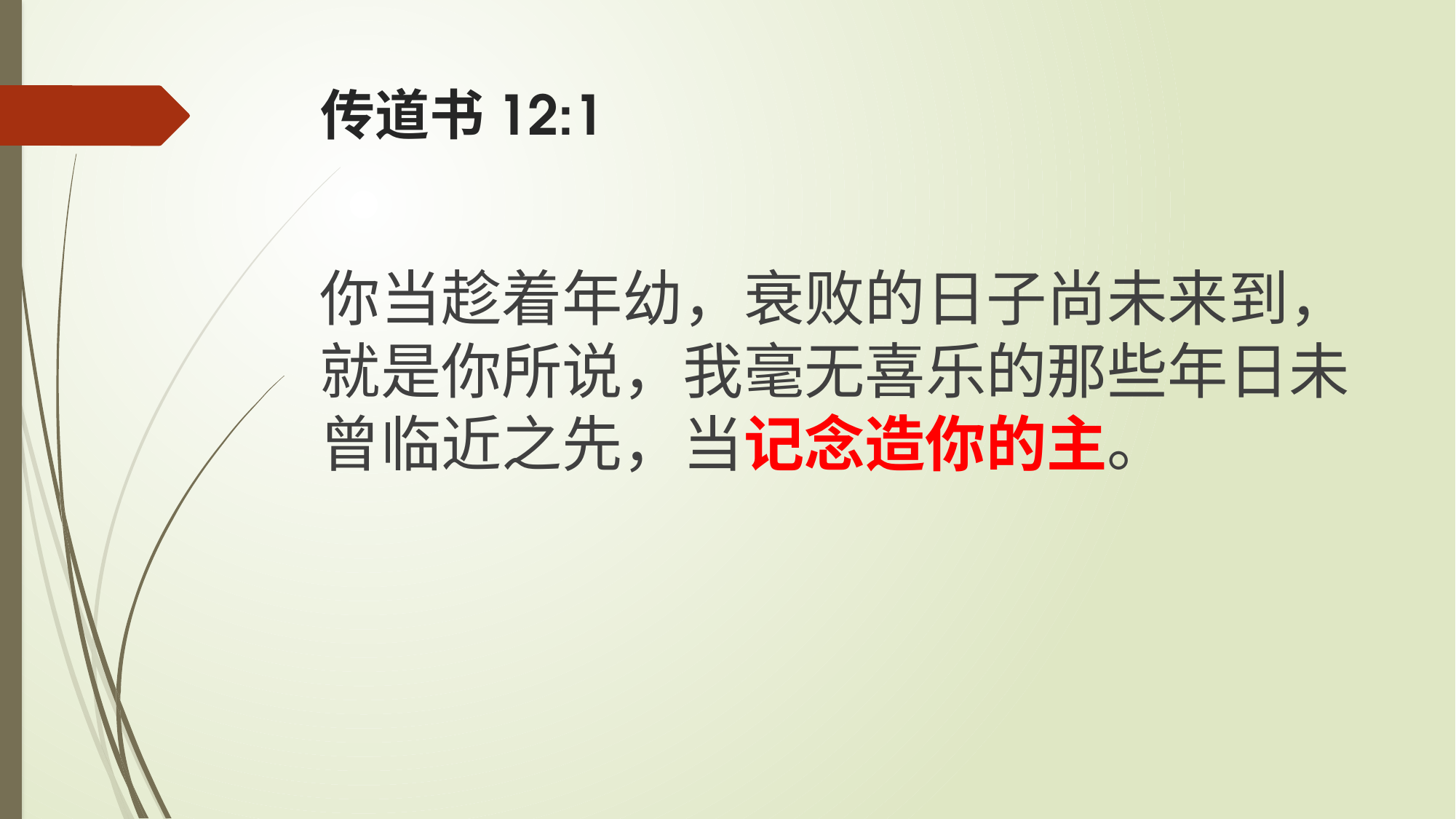

# 传道书12:1
你当趁着年幼，衰败的日子尚未来到，就是你所说，我毫无喜乐的那些年日未曾临近之先，当记念造你的主。